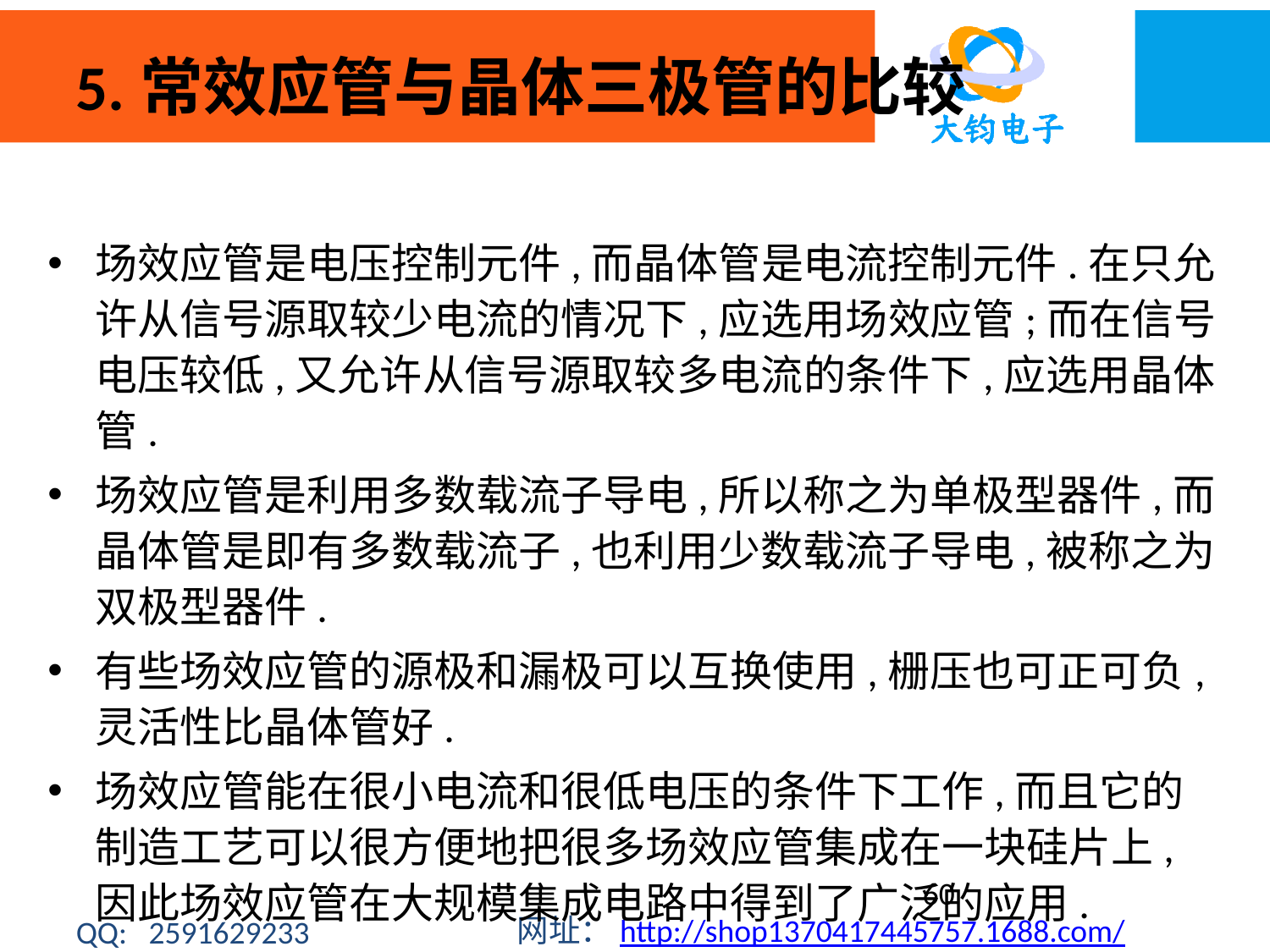

# 5.常效应管与晶体三极管的比较

场效应管是电压控制元件,而晶体管是电流控制元件.在只允许从信号源取较少电流的情况下,应选用场效应管;而在信号电压较低,又允许从信号源取较多电流的条件下,应选用晶体管.
场效应管是利用多数载流子导电,所以称之为单极型器件,而晶体管是即有多数载流子,也利用少数载流子导电,被称之为双极型器件.
有些场效应管的源极和漏极可以互换使用,栅压也可正可负,灵活性比晶体管好.
场效应管能在很小电流和很低电压的条件下工作,而且它的制造工艺可以很方便地把很多场效应管集成在一块硅片上,因此场效应管在大规模集成电路中得到了广泛的应用.
60